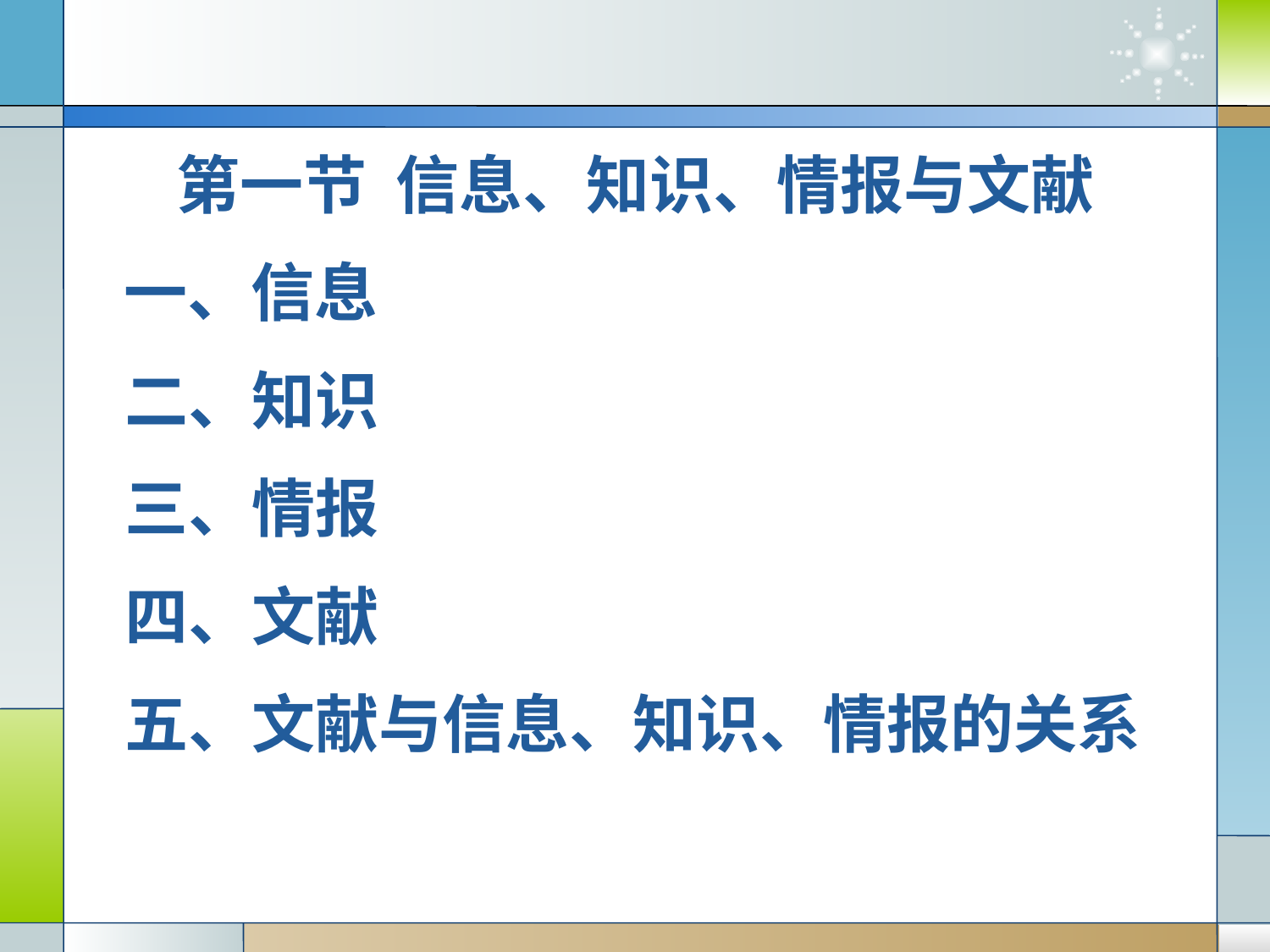

第一节  信息、知识、情报与文献
    一、信息
    二、知识
    三、情报
    四、文献
    五、文献与信息、知识、情报的关系